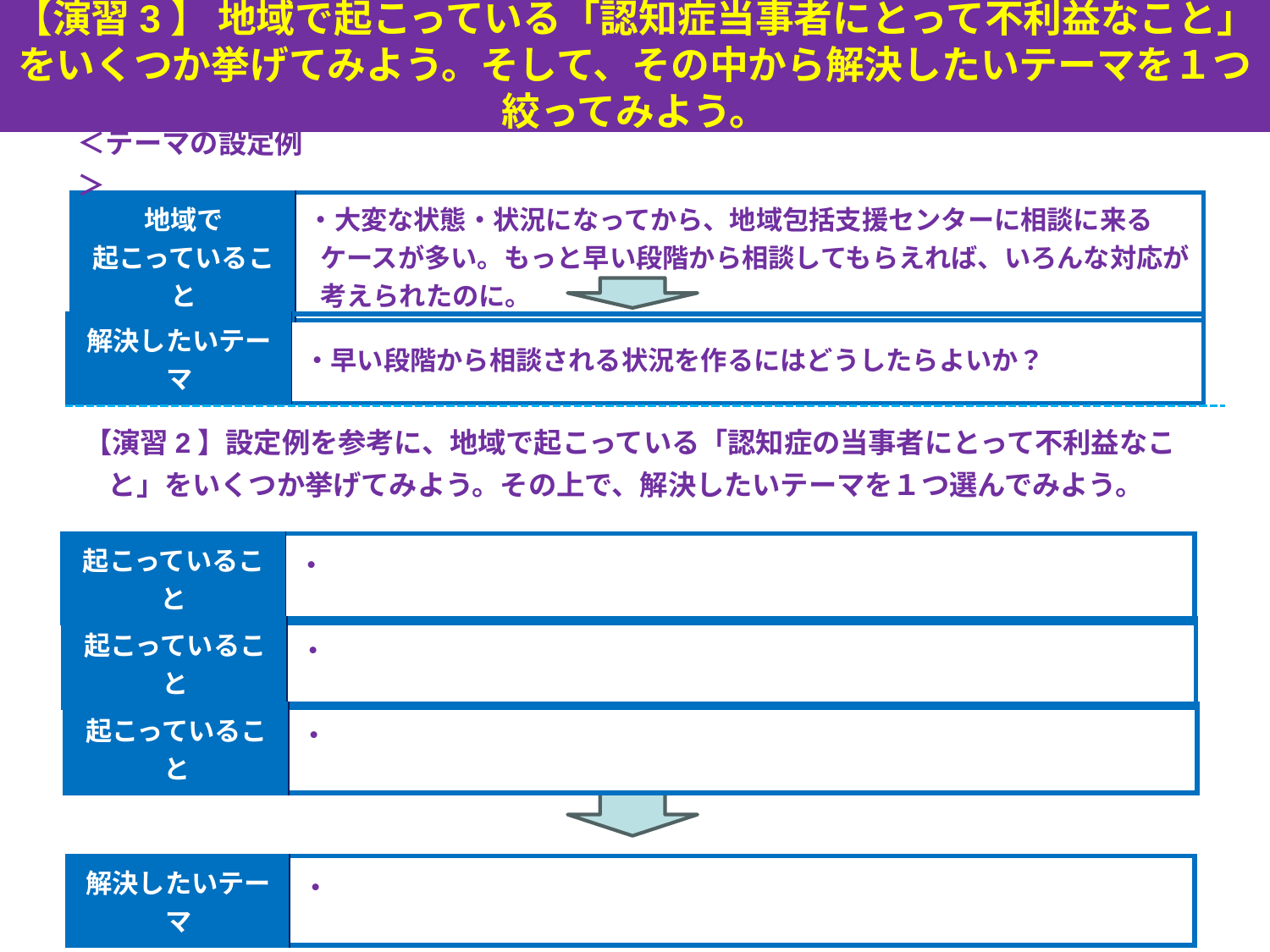

【演習3】 地域で起こっている「認知症当事者にとって不利益なこと」をいくつか挙げてみよう。そして、その中から解決したいテーマを１つ絞ってみよう。
＜テーマの設定例＞
| 地域で 起こっていること | ・大変な状態・状況になってから、地域包括支援センターに相談に来るケースが多い。もっと早い段階から相談してもらえれば、いろんな対応が考えられたのに。 |
| --- | --- |

| 解決したいテーマ | ・早い段階から相談される状況を作るにはどうしたらよいか？ |
| --- | --- |
【演習2】設定例を参考に、地域で起こっている「認知症の当事者にとって不利益なこと」をいくつか挙げてみよう。その上で、解決したいテーマを１つ選んでみよう。
| 起こっていること | ・ |
| --- | --- |
| 起こっていること | ・ |
| --- | --- |
| 起こっていること | ・ |
| --- | --- |

| 解決したいテーマ | ・ |
| --- | --- |